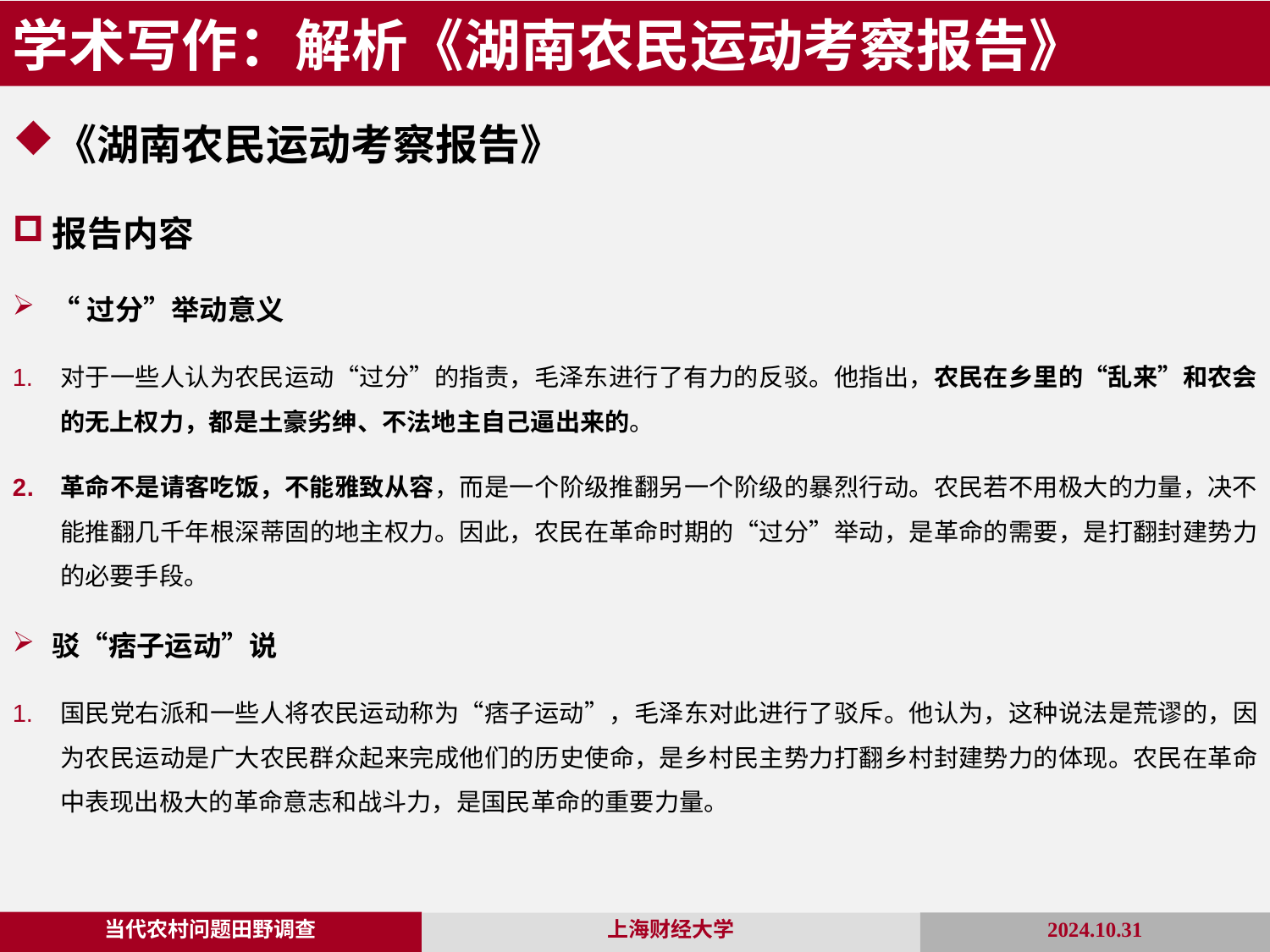

学术写作：解析《湖南农民运动考察报告》
《湖南农民运动考察报告》
报告内容
“过分”举动意义
对于一些人认为农民运动“过分”的指责，毛泽东进行了有力的反驳。他指出，农民在乡里的“乱来”和农会的无上权力，都是土豪劣绅、不法地主自己逼出来的。
革命不是请客吃饭，不能雅致从容，而是一个阶级推翻另一个阶级的暴烈行动。农民若不用极大的力量，决不能推翻几千年根深蒂固的地主权力。因此，农民在革命时期的“过分”举动，是革命的需要，是打翻封建势力的必要手段。
驳“痞子运动”说
国民党右派和一些人将农民运动称为“痞子运动”，毛泽东对此进行了驳斥。他认为，这种说法是荒谬的，因为农民运动是广大农民群众起来完成他们的历史使命，是乡村民主势力打翻乡村封建势力的体现。农民在革命中表现出极大的革命意志和战斗力，是国民革命的重要力量。
当代农村问题田野调查
2024.10.31
上海财经大学